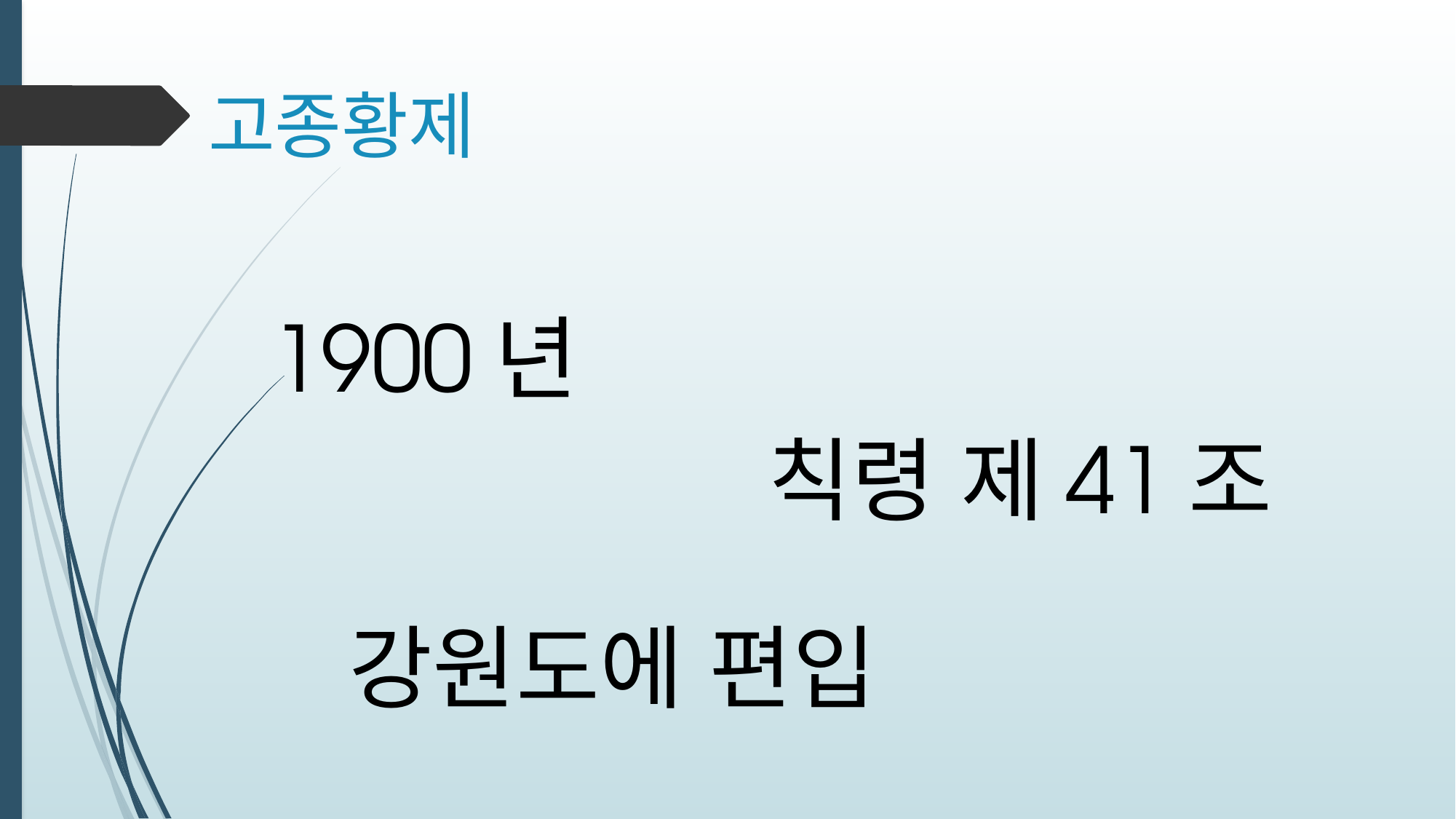

# 고종황제
1900년
칙령 제41조
강원도에 편입